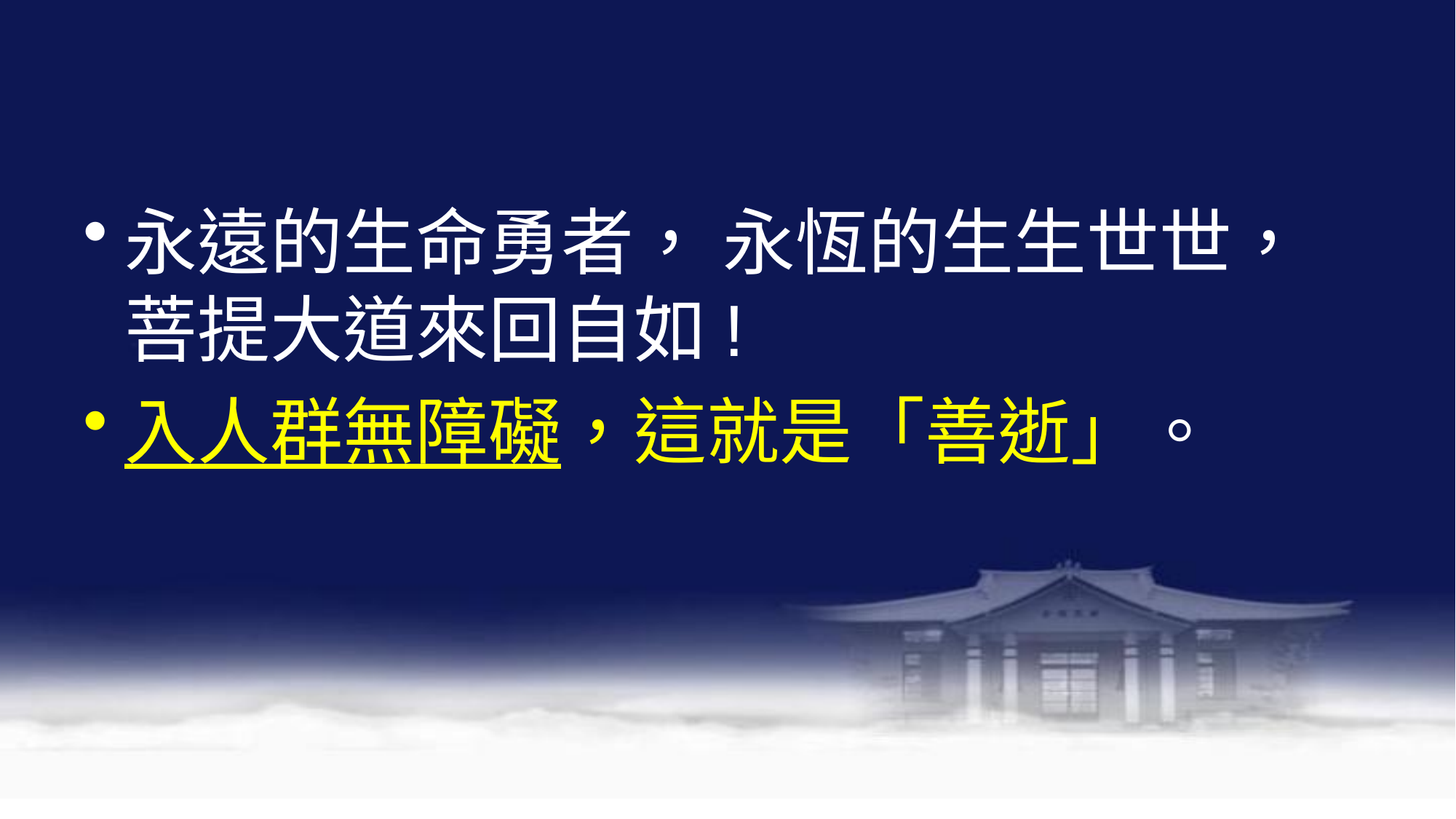

永遠的生命勇者， 永恆的生生世世，菩提大道來回自如!
入人群無障礙，這就是「善逝」。